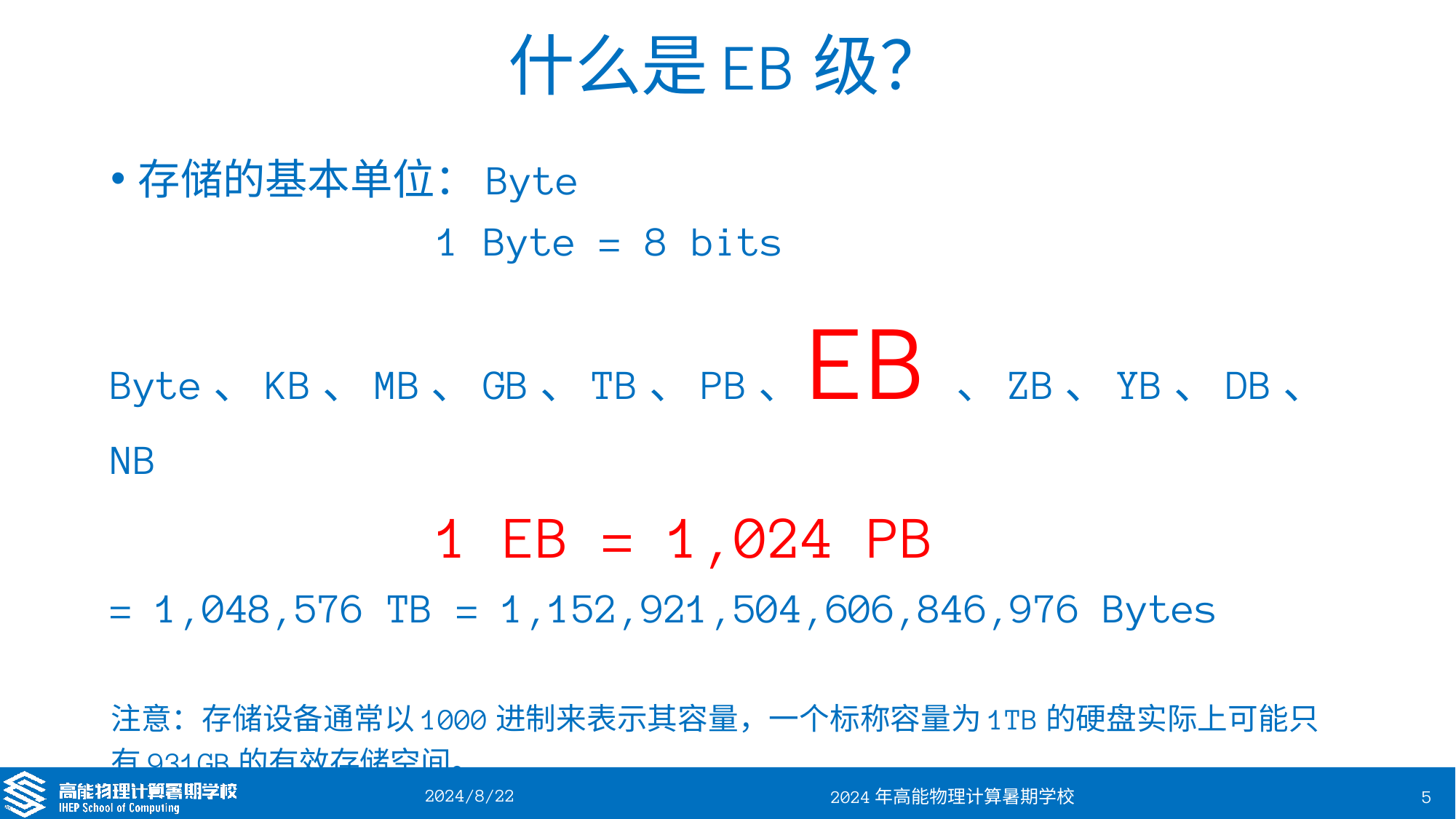

# 什么是EB级？
存储的基本单位：Byte
			1 Byte = 8 bits
Byte、KB、MB、GB、TB、PB、EB、ZB、YB、DB、NB
			1 EB = 1,024 PB
= 1,048,576 TB = 1,152,921,504,606,846,976 Bytes

注意：存储设备通常以1000进制来表示其容量，一个标称容量为1TB的硬盘实际上可能只有931GB的有效存储空间。
2024/8/22
2024年高能物理计算暑期学校
5